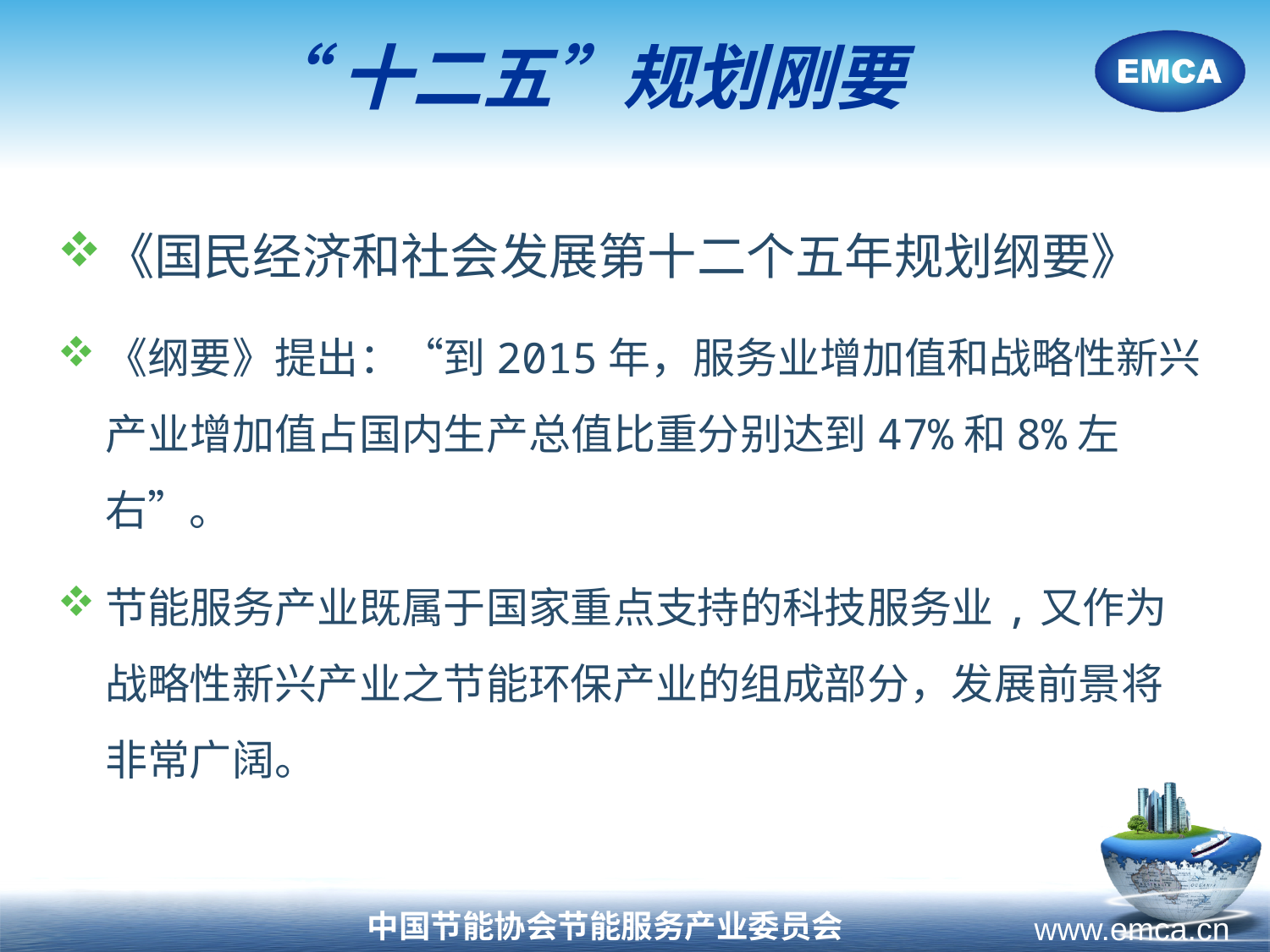

“十二五”规划刚要
《国民经济和社会发展第十二个五年规划纲要》
《纲要》提出：“到2015年，服务业增加值和战略性新兴产业增加值占国内生产总值比重分别达到47%和8%左右”。
节能服务产业既属于国家重点支持的科技服务业,又作为战略性新兴产业之节能环保产业的组成部分，发展前景将非常广阔。

56